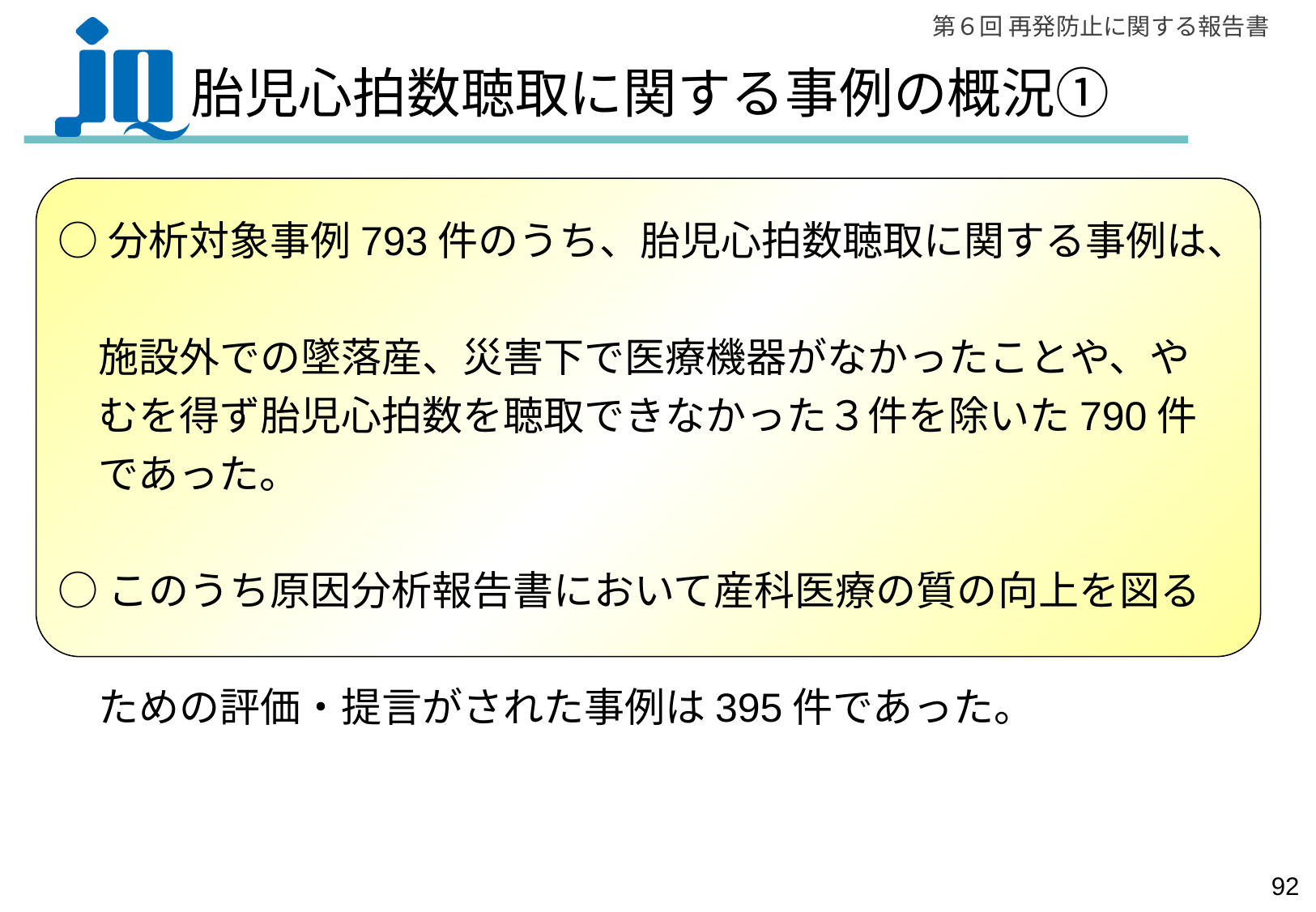

# 胎児心拍数聴取に関する事例の概況①

○分析対象事例793件のうち、胎児心拍数聴取に関する事例は、
　施設外での墜落産、災害下で医療機器がなかったことや、や
　むを得ず胎児心拍数を聴取できなかった３件を除いた790件
　であった。

○このうち原因分析報告書において産科医療の質の向上を図る
　ための評価・提言がされた事例は395件であった。

92